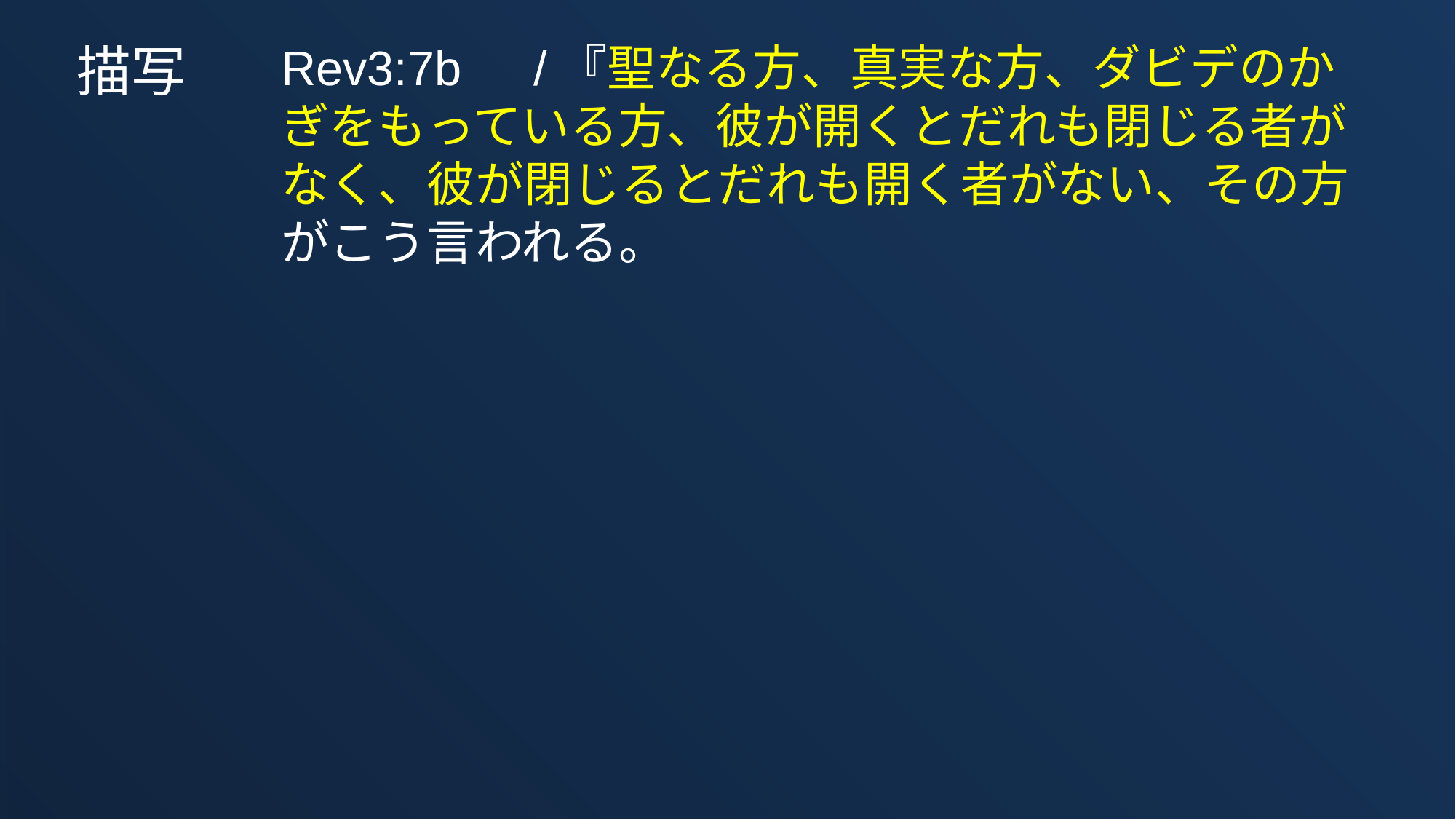

描写
Rev3:7b　/『聖なる方、真実な方、ダビデのかぎをもっている方、彼が開くとだれも閉じる者がなく、彼が閉じるとだれも開く者がない、その方がこう言われる。